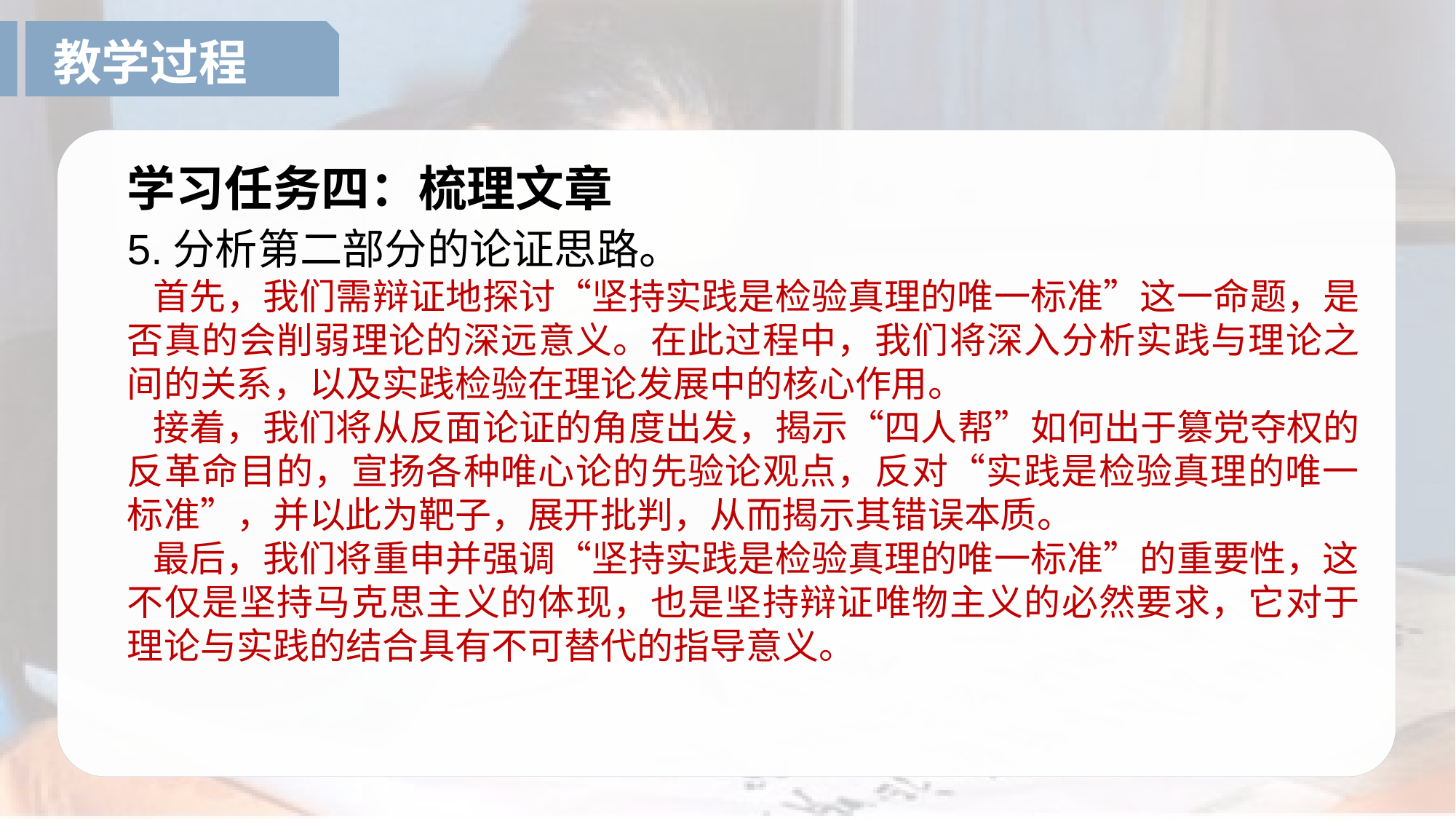

教学过程
# 学习任务四：梳理文章

5.分析第二部分的论证思路。
  首先，我们需辩证地探讨“坚持实践是检验真理的唯一标准”这一命题，是否真的会削弱理论的深远意义。在此过程中，我们将深入分析实践与理论之间的关系，以及实践检验在理论发展中的核心作用。
  接着，我们将从反面论证的角度出发，揭示“四人帮”如何出于篡党夺权的反革命目的，宣扬各种唯心论的先验论观点，反对“实践是检验真理的唯一标准”，并以此为靶子，展开批判，从而揭示其错误本质。
  最后，我们将重申并强调“坚持实践是检验真理的唯一标准”的重要性，这不仅是坚持马克思主义的体现，也是坚持辩证唯物主义的必然要求，它对于理论与实践的结合具有不可替代的指导意义。